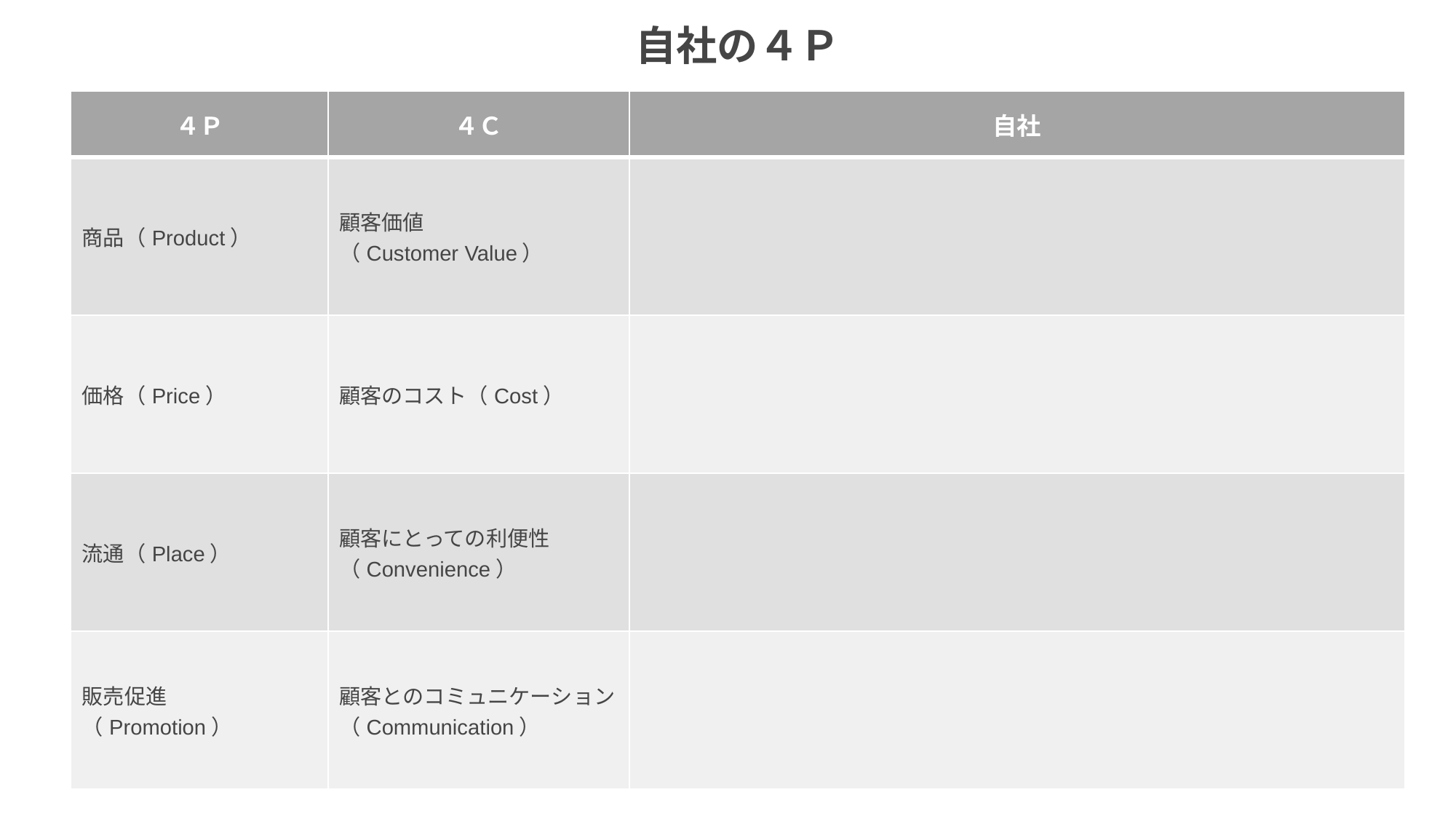

自社の４Ｐ
| ４Ｐ | ４Ｃ | 自社 |
| --- | --- | --- |
| 商品（Product） | 顧客価値 （Customer Value） |  |
| 価格（Price） | 顧客のコスト（Cost） |  |
| 流通（Place） | 顧客にとっての利便性（Convenience） |  |
| 販売促進（Promotion） | 顧客とのコミュニケーション（Communication） |  |